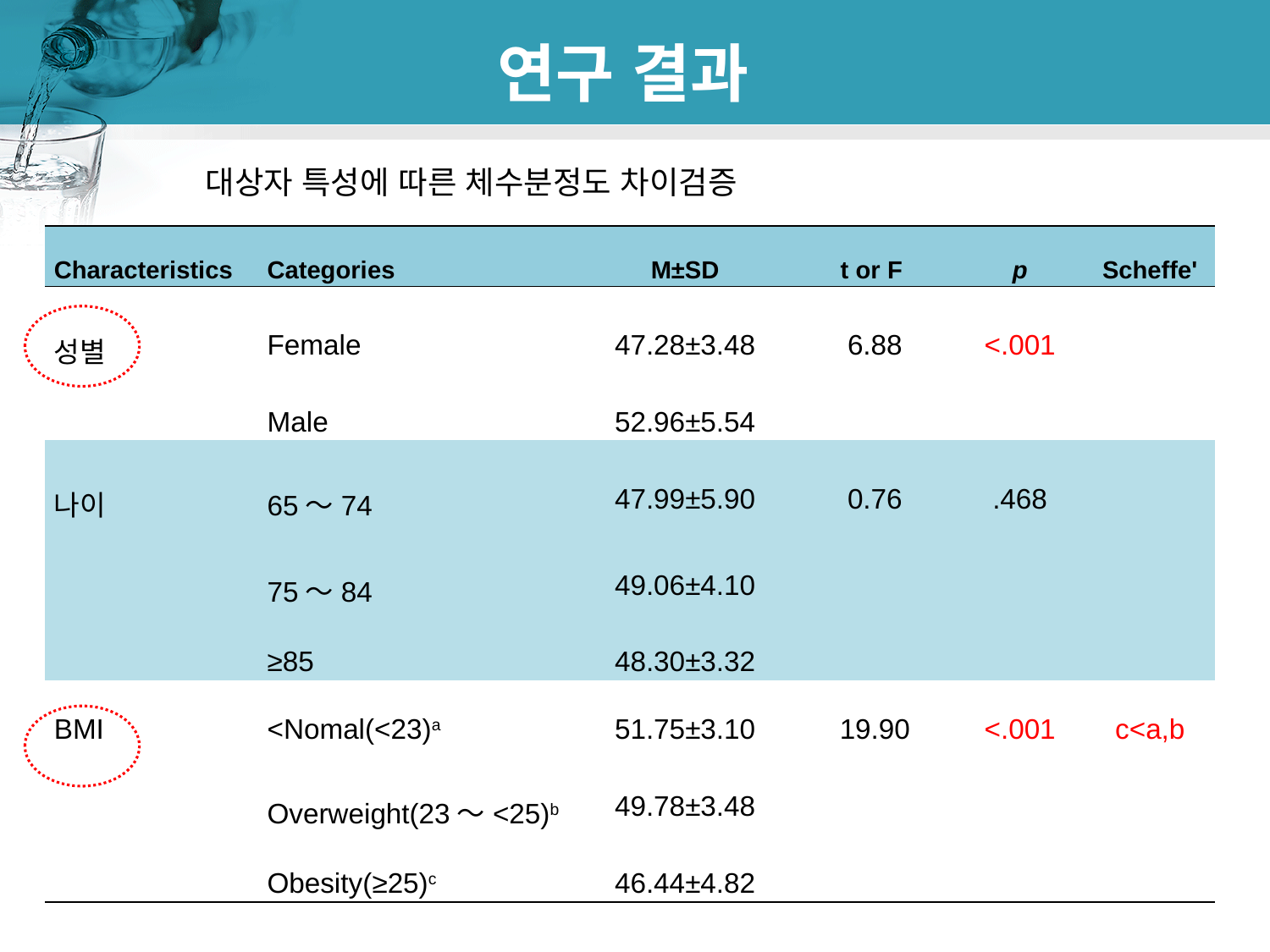

# 연구 결과
대상자 특성에 따른 체수분정도 차이검증
| Characteristics | Categories | M±SD | t or F | p | Scheffe' |
| --- | --- | --- | --- | --- | --- |
| 성별 | Female | 47.28±3.48 | 6.88 | <.001 |  |
|  | Male | 52.96±5.54 |  |  |  |
| 나이 | 65～74 | 47.99±5.90 | 0.76 | .468 |  |
|  | 75～84 | 49.06±4.10 |  |  |  |
|  | ≥85 | 48.30±3.32 |  |  |  |
| BMI | <Nomal(<23)a | 51.75±3.10 | 19.90 | <.001 | c<a,b |
|  | Overweight(23～<25)b | 49.78±3.48 |  |  |  |
|  | Obesity(≥25)c | 46.44±4.82 |  |  |  |